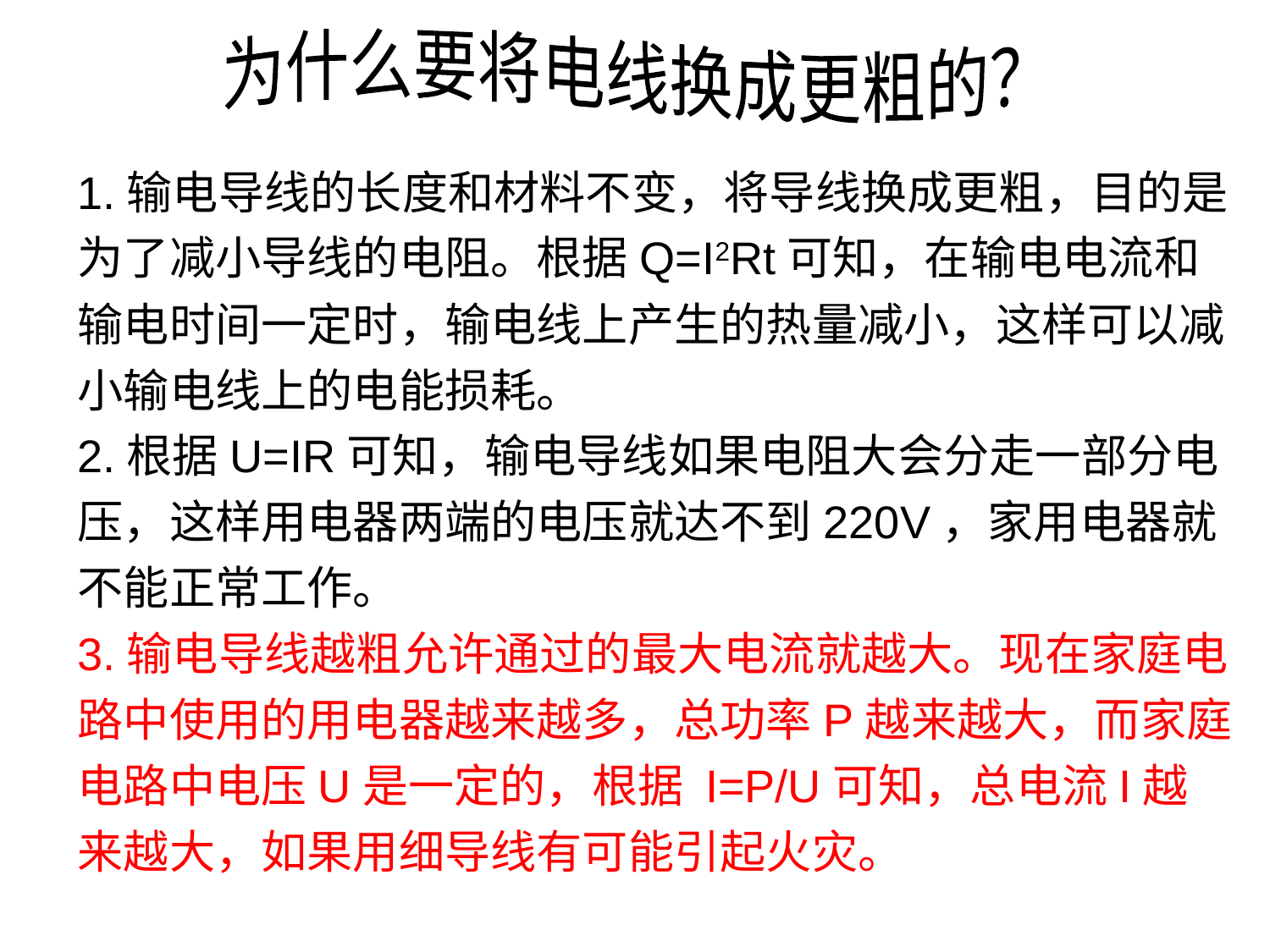

为什么要将电线换成更粗的？
1.输电导线的长度和材料不变，将导线换成更粗，目的是为了减小导线的电阻。根据Q=I2Rt可知，在输电电流和输电时间一定时，输电线上产生的热量减小，这样可以减小输电线上的电能损耗。
2.根据U=IR可知，输电导线如果电阻大会分走一部分电压，这样用电器两端的电压就达不到220V，家用电器就不能正常工作。
3.输电导线越粗允许通过的最大电流就越大。现在家庭电路中使用的用电器越来越多，总功率P越来越大，而家庭电路中电压U是一定的，根据 I=P/U可知，总电流I越来越大，如果用细导线有可能引起火灾。